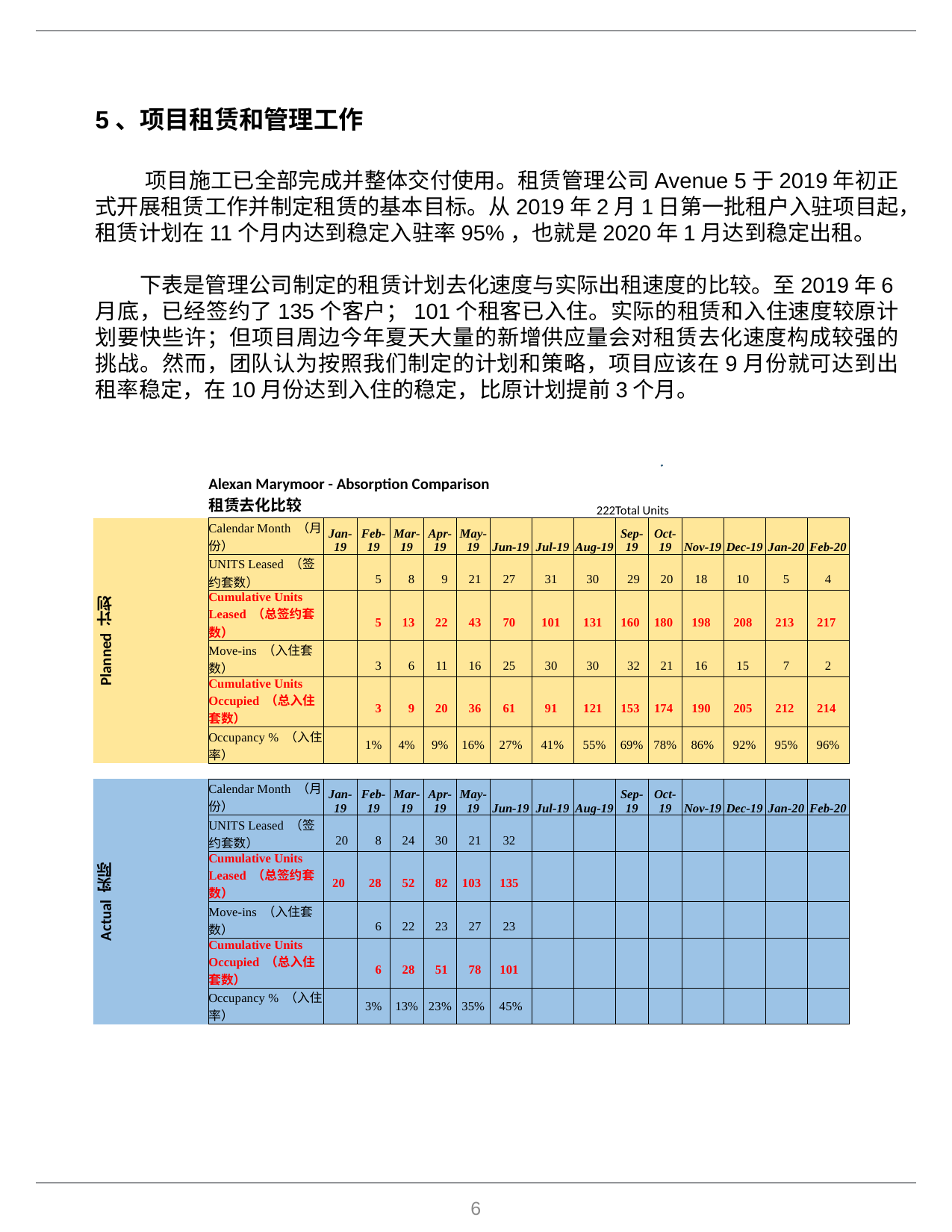

5、项目租赁和管理工作

         项目施工已全部完成并整体交付使用。租赁管理公司Avenue 5于2019年初正式开展租赁工作并制定租赁的基本目标。从2019年2月1日第一批租户入驻项目起，租赁计划在11个月内达到稳定入驻率95%，也就是2020年1月达到稳定出租。

        下表是管理公司制定的租赁计划去化速度与实际出租速度的比较。至2019年6月底，已经签约了135个客户；101个租客已入住。实际的租赁和入住速度较原计划要快些许；但项目周边今年夏天大量的新增供应量会对租赁去化速度构成较强的挑战。然而，团队认为按照我们制定的计划和策略，项目应该在9月份就可达到出租率稳定，在10月份达到入住的稳定，比原计划提前3个月。

|  | Alexan Marymoor - Absorption Comparison 租赁去化比较 |  |  |  |  |  |  |  | 222 | Total Units |  |  |  |  |  |
| --- | --- | --- | --- | --- | --- | --- | --- | --- | --- | --- | --- | --- | --- | --- | --- |
| Planned 计划 | Calendar Month （月份） | Jan-19 | Feb-19 | Mar-19 | Apr-19 | May-19 | Jun-19 | Jul-19 | Aug-19 | Sep-19 | Oct-19 | Nov-19 | Dec-19 | Jan-20 | Feb-20 |
|  | UNITS Leased （签约套数） |  | 5 | 8 | 9 | 21 | 27 | 31 | 30 | 29 | 20 | 18 | 10 | 5 | 4 |
|  | Cumulative Units Leased （总签约套数） |  | 5 | 13 | 22 | 43 | 70 | 101 | 131 | 160 | 180 | 198 | 208 | 213 | 217 |
|  | Move-ins （入住套数） |  | 3 | 6 | 11 | 16 | 25 | 30 | 30 | 32 | 21 | 16 | 15 | 7 | 2 |
|  | Cumulative Units Occupied （总入住套数） |  | 3 | 9 | 20 | 36 | 61 | 91 | 121 | 153 | 174 | 190 | 205 | 212 | 214 |
|  | Occupancy % （入住率） |  | 1% | 4% | 9% | 16% | 27% | 41% | 55% | 69% | 78% | 86% | 92% | 95% | 96% |
|  |  |  |  |  |  |  |  |  |  |  |  |  |  |  |  |
| Actual 实际 | Calendar Month （月份） | Jan-19 | Feb-19 | Mar-19 | Apr-19 | May-19 | Jun-19 | Jul-19 | Aug-19 | Sep-19 | Oct-19 | Nov-19 | Dec-19 | Jan-20 | Feb-20 |
|  | UNITS Leased （签约套数） | 20 | 8 | 24 | 30 | 21 | 32 |  |  |  |  |  |  |  |  |
|  | Cumulative Units Leased （总签约套数） | 20 | 28 | 52 | 82 | 103 | 135 |  |  |  |  |  |  |  |  |
|  | Move-ins （入住套数） |  | 6 | 22 | 23 | 27 | 23 |  |  |  |  |  |  |  |  |
|  | Cumulative Units Occupied （总入住套数） |  | 6 | 28 | 51 | 78 | 101 |  |  |  |  |  |  |  |  |
|  | Occupancy % （入住率） |  | 3% | 13% | 23% | 35% | 45% |  |  |  |  |  |  |  |  |

6